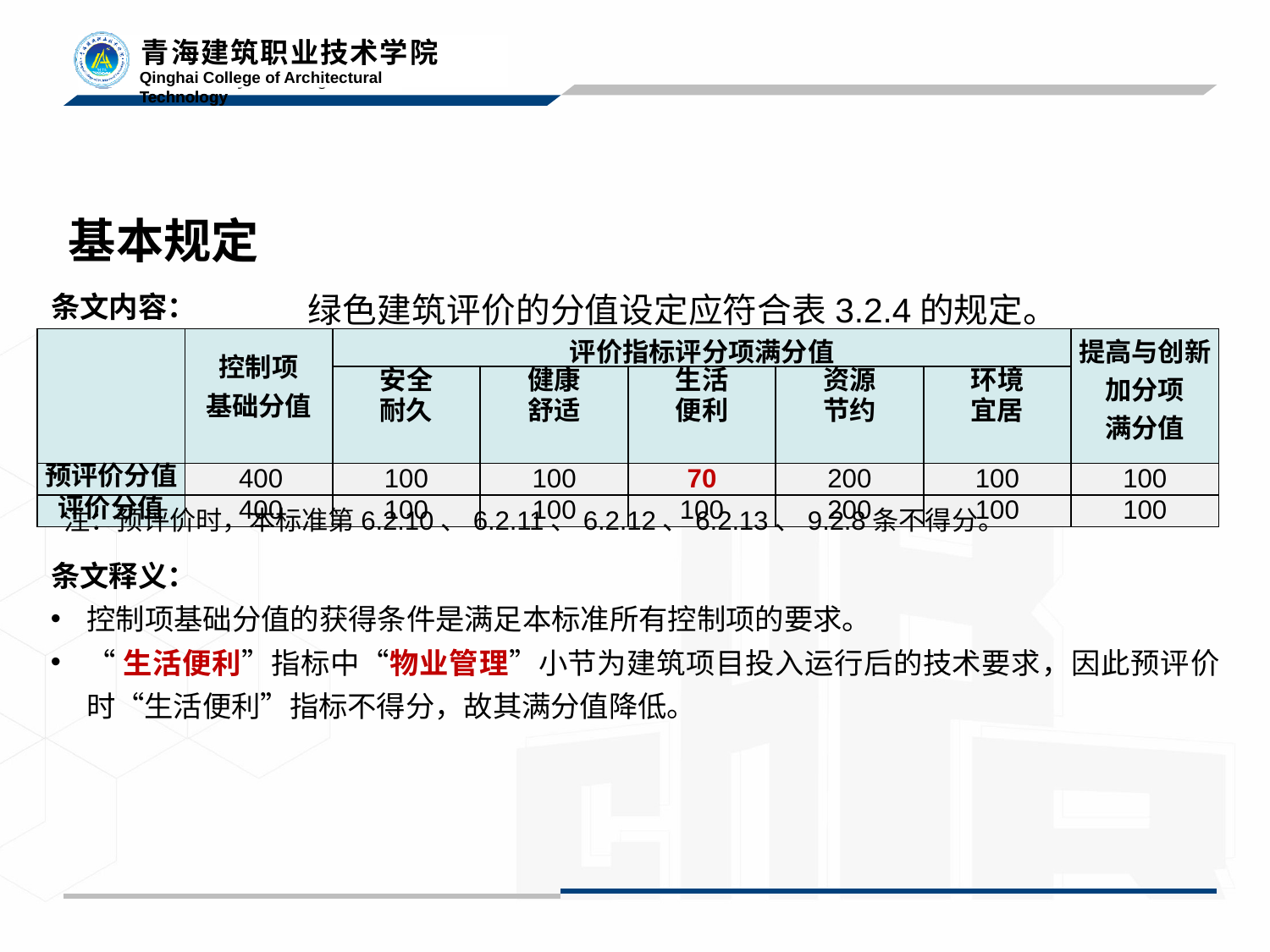

# 基本规定
条文内容：3.2.4
绿色建筑评价的分值设定应符合表3.2.4的规定。
|  | 控制项 基础分值 | 评价指标评分项满分值 |  |  |  |  | 提高与创新 加分项 满分值 |
| --- | --- | --- | --- | --- | --- | --- | --- |
|  |  | 安全 耐久 | 健康 舒适 | 生活 便利 | 资源 节约 | 环境 宜居 |  |
| 预评价分值 | 400 | 100 | 100 | 70 | 200 | 100 | 100 |
| 评价分值 | 400 | 100 | 100 | 100 | 200 | 100 | 100 |
注：预评价时，本标准第6.2.10、6.2.11、6.2.12、6.2.13、9.2.8条不得分。
条文释义：
控制项基础分值的获得条件是满足本标准所有控制项的要求。
“生活便利”指标中“物业管理”小节为建筑项目投入运行后的技术要求，因此预评价
时“生活便利”指标不得分，故其满分值降低。